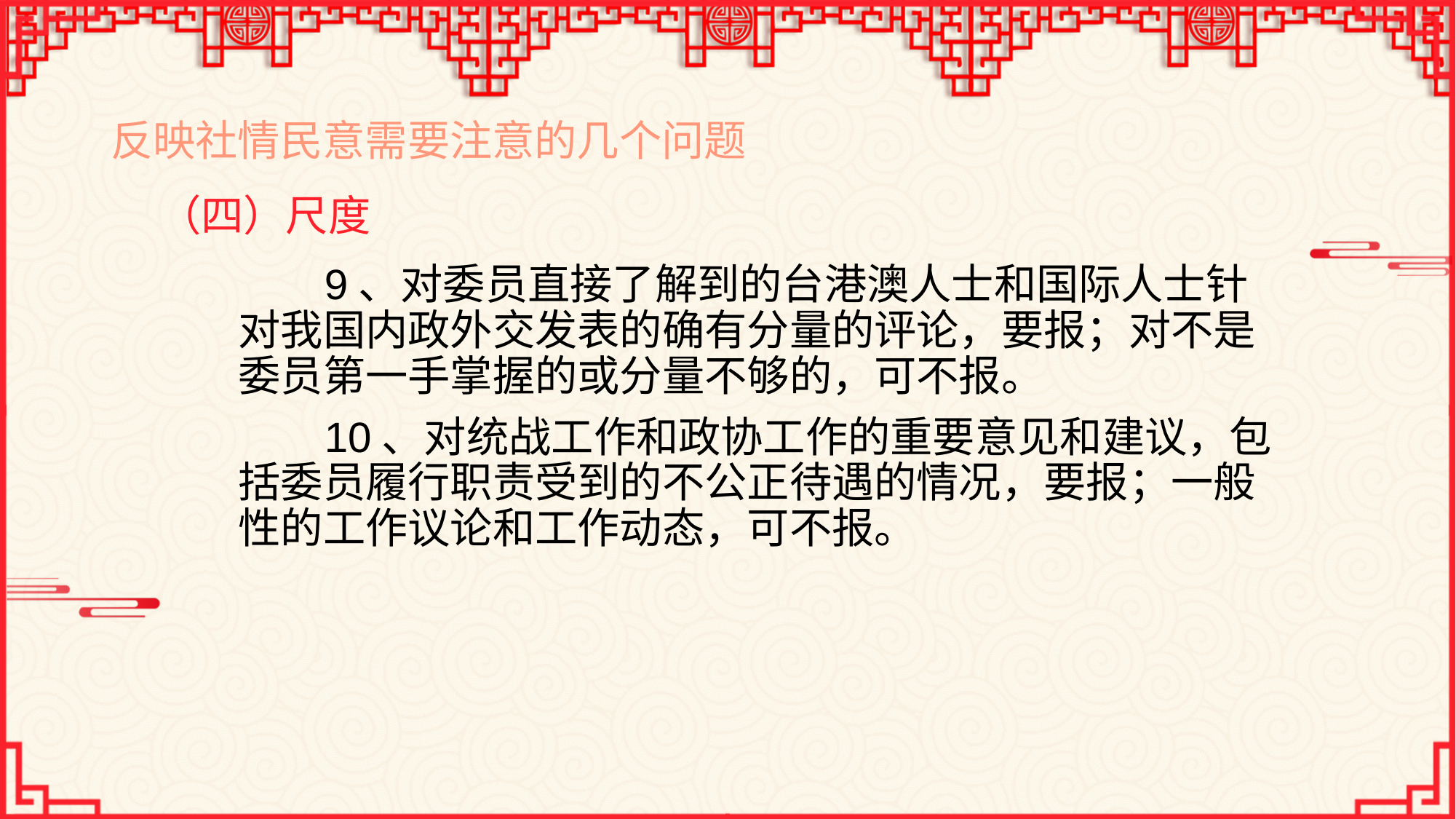

# 反映社情民意需要注意的几个问题
（四）尺度

9、对委员直接了解到的台港澳人士和国际人士针对我国内政外交发表的确有分量的评论，要报；对不是委员第一手掌握的或分量不够的，可不报。
10、对统战工作和政协工作的重要意见和建议，包括委员履行职责受到的不公正待遇的情况，要报；一般性的工作议论和工作动态，可不报。